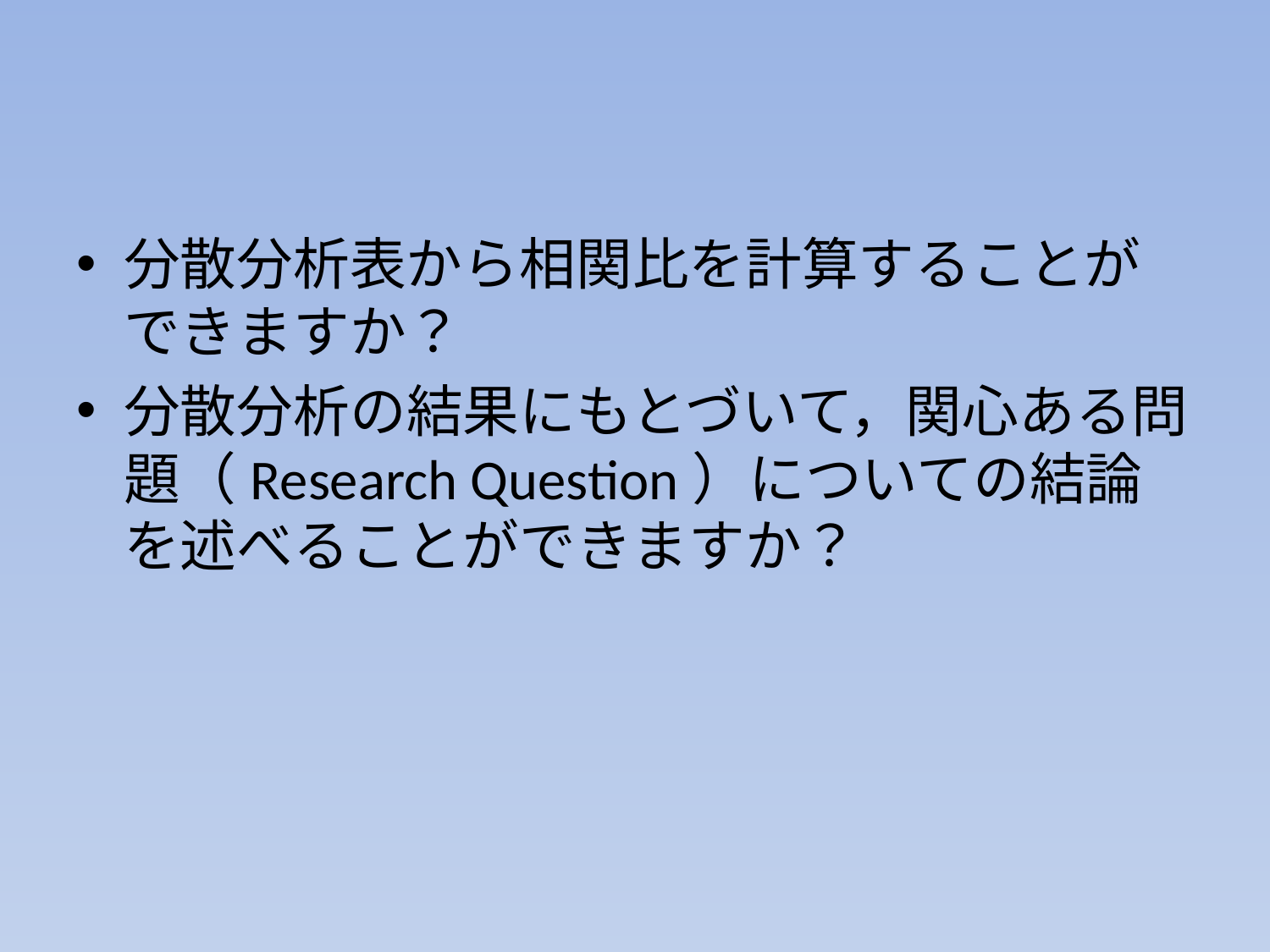

#
分散分析表から相関比を計算することができますか？
分散分析の結果にもとづいて，関心ある問題（Research Question）についての結論を述べることができますか？